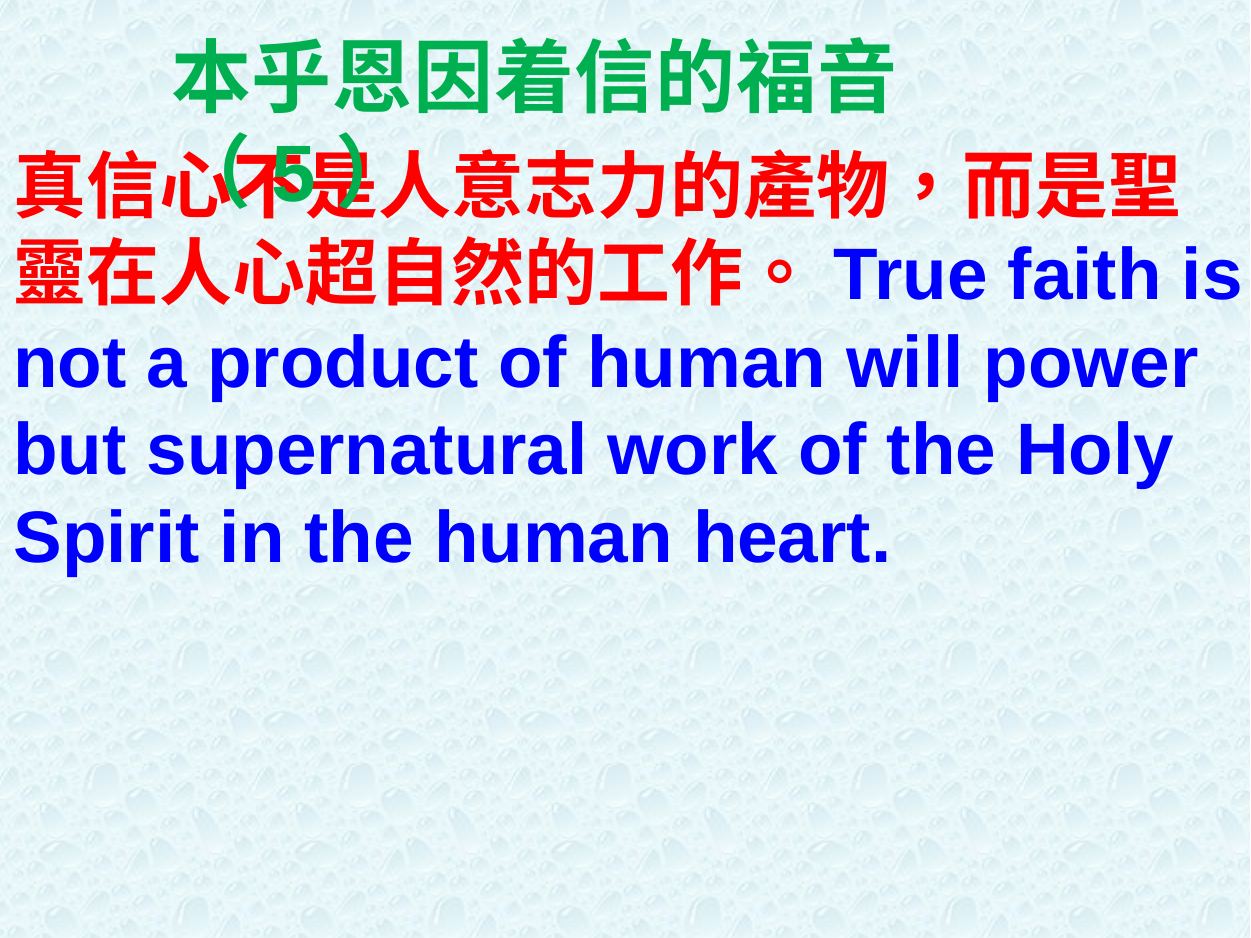

本乎恩因着信的福音（5）
真信心不是人意志力的產物，而是聖靈在人心超自然的工作。True faith is not a product of human will power but supernatural work of the Holy Spirit in the human heart.